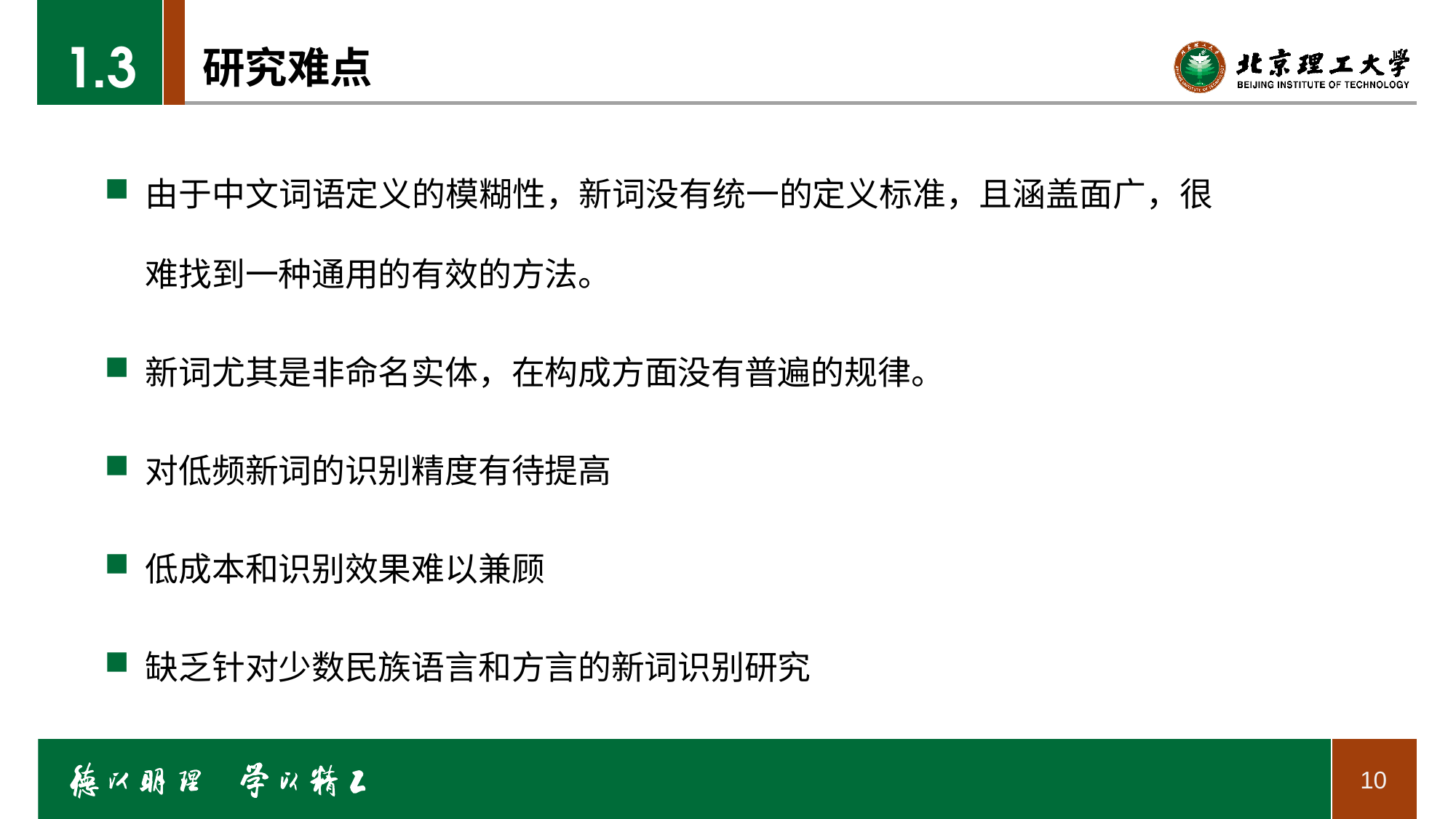

1.3
# 研究难点

由于中文词语定义的模糊性，新词没有统一的定义标准，且涵盖面广，很难找到一种通用的有效的方法。
新词尤其是非命名实体，在构成方面没有普遍的规律。
对低频新词的识别精度有待提高
低成本和识别效果难以兼顾
缺乏针对少数民族语言和方言的新词识别研究